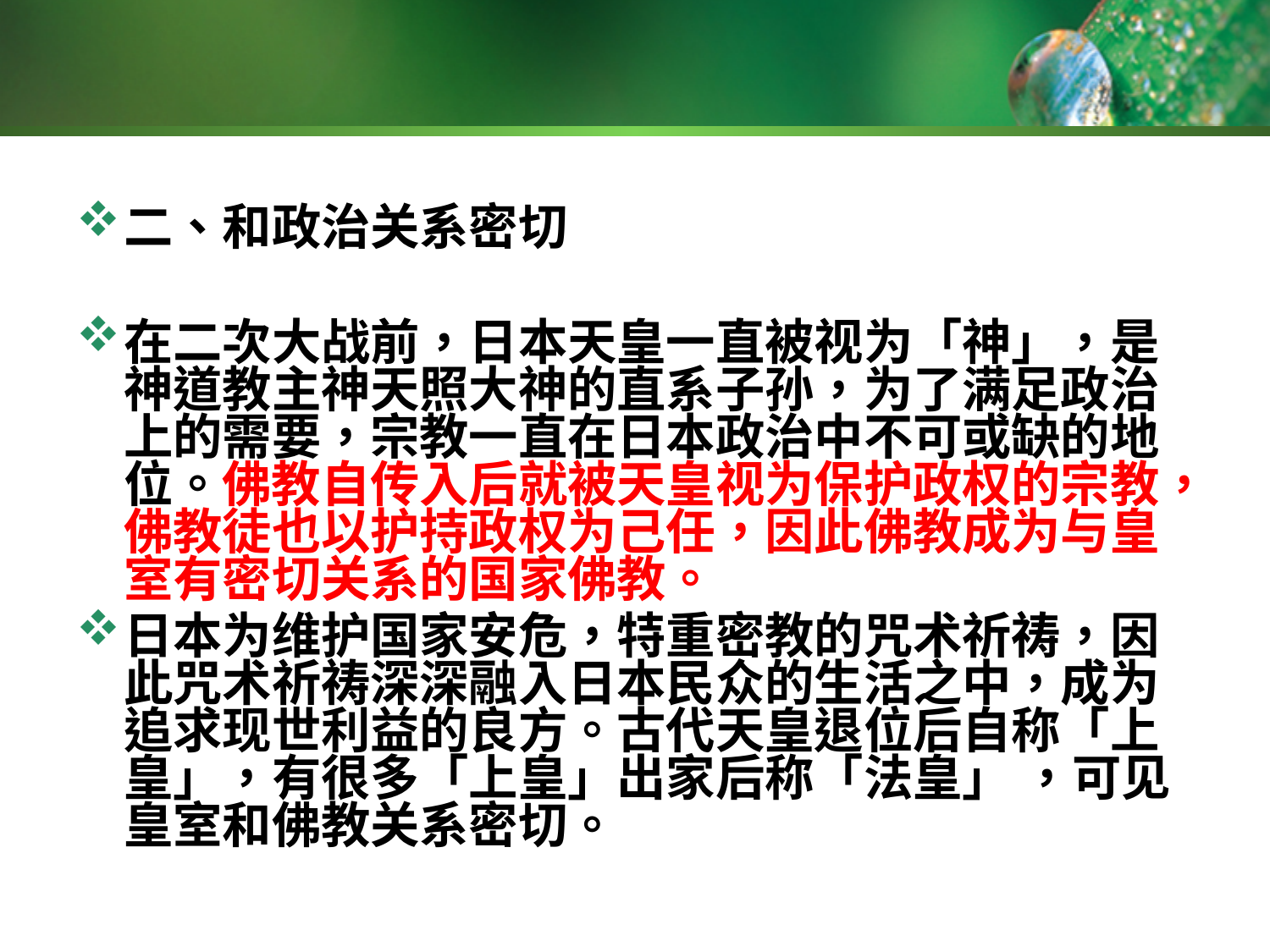

#
二、和政治关系密切

在二次大战前，日本天皇一直被视为「神」，是神道教主神天照大神的直系子孙，为了满足政治上的需要，宗教一直在日本政治中不可或缺的地位。佛教自传入后就被天皇视为保护政权的宗教，佛教徒也以护持政权为己任，因此佛教成为与皇室有密切关系的国家佛教。
日本为维护国家安危，特重密教的咒术祈祷，因此咒术祈祷深深融入日本民众的生活之中，成为追求现世利益的良方。古代天皇退位后自称「上皇」，有很多「上皇」出家后称「法皇」 ，可见皇室和佛教关系密切。